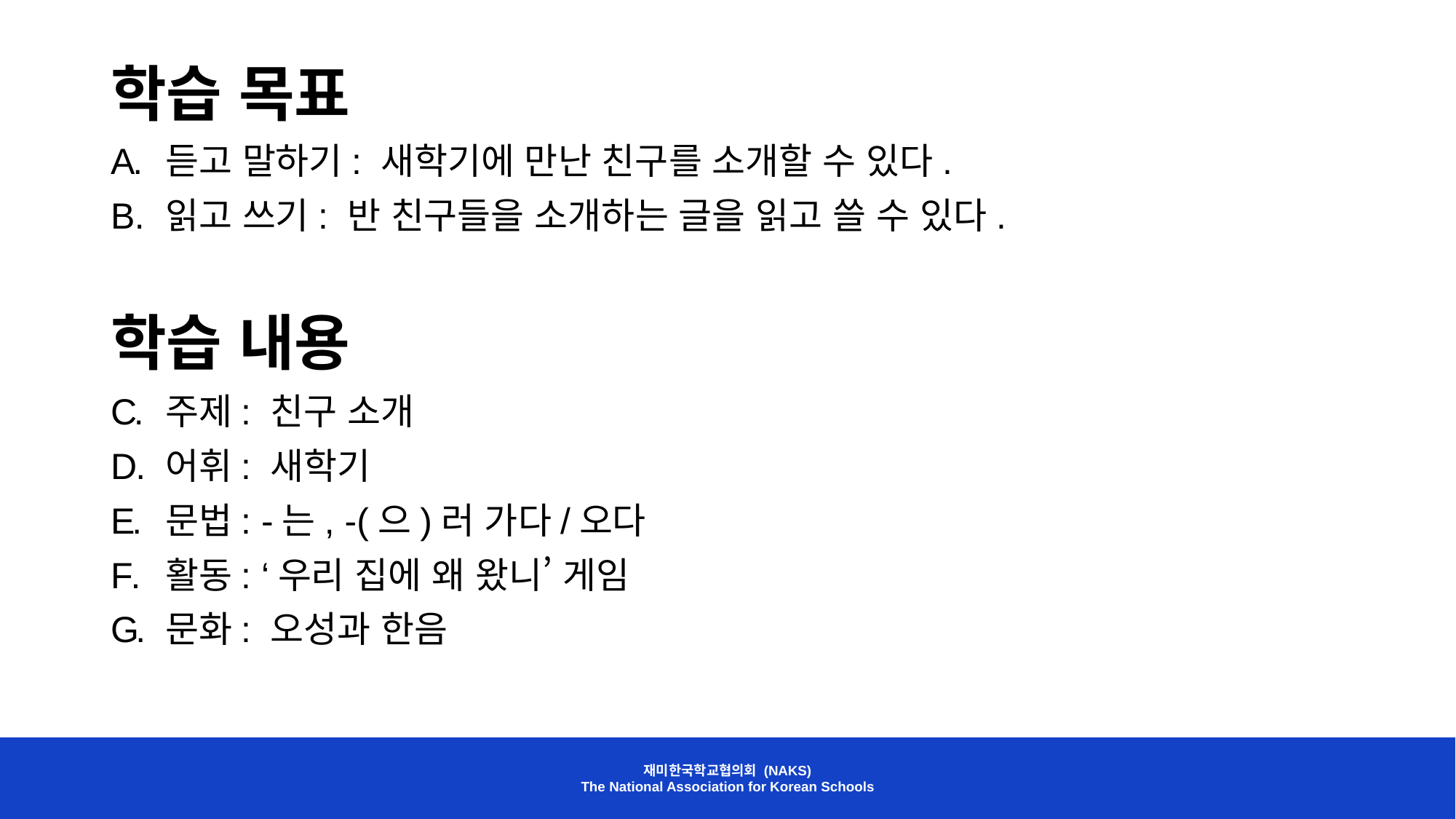

학습 목표
듣고 말하기: 새학기에 만난 친구를 소개할 수 있다.
읽고 쓰기: 반 친구들을 소개하는 글을 읽고 쓸 수 있다.

학습 내용
주제: 친구 소개
어휘: 새학기
문법: -는, -(으)러 가다/오다
활동: ‘우리 집에 왜 왔니’ 게임
문화: 오성과 한음